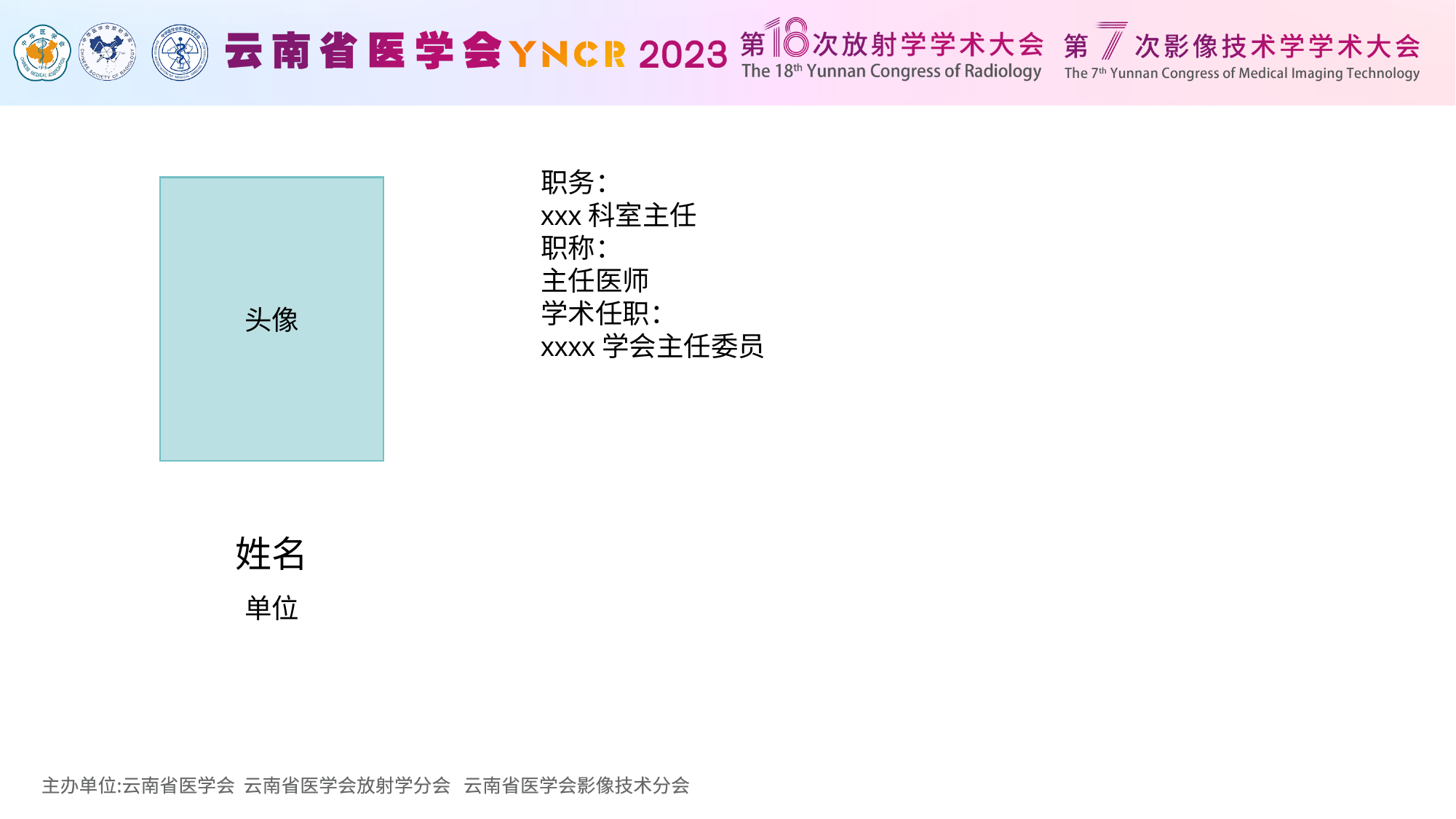

职务：
xxx科室主任
职称：
主任医师
学术任职：
xxxx学会主任委员
头像
姓名
单位